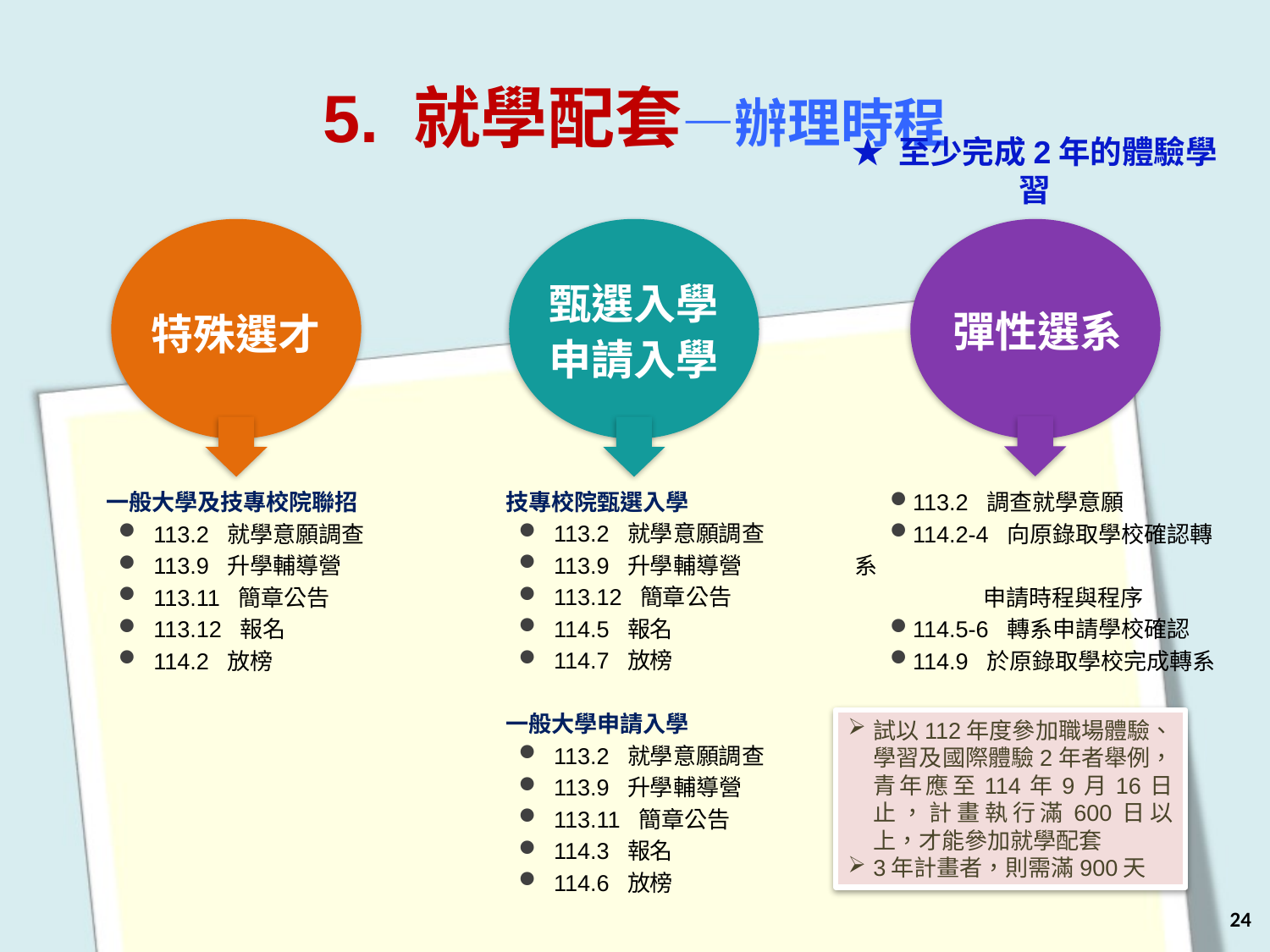

5. 就學配套—辦理時程
★ 至少完成2年的體驗學習

彈性選系

113.2  調查就學意願
114.2-4  向原錄取學校確認轉系
        申請時程與程序
114.5-6  轉系申請學校確認
114.9  於原錄取學校完成轉系

特殊選才

一般大學及技專校院聯招
113.2  就學意願調查
113.9  升學輔導營
113.11  簡章公告
113.12  報名
114.2  放榜

甄選入學
申請入學

技專校院甄選入學
113.2  就學意願調查
113.9  升學輔導營
113.12  簡章公告
114.5  報名
114.7  放榜

一般大學申請入學
113.2  就學意願調查
113.9  升學輔導營
113.11  簡章公告
114.3  報名
114.6  放榜
試以112年度參加職場體驗、學習及國際體驗2年者舉例，青年應至114年9月16日止，計畫執行滿600日以上，才能參加就學配套
3年計畫者，則需滿900天
24